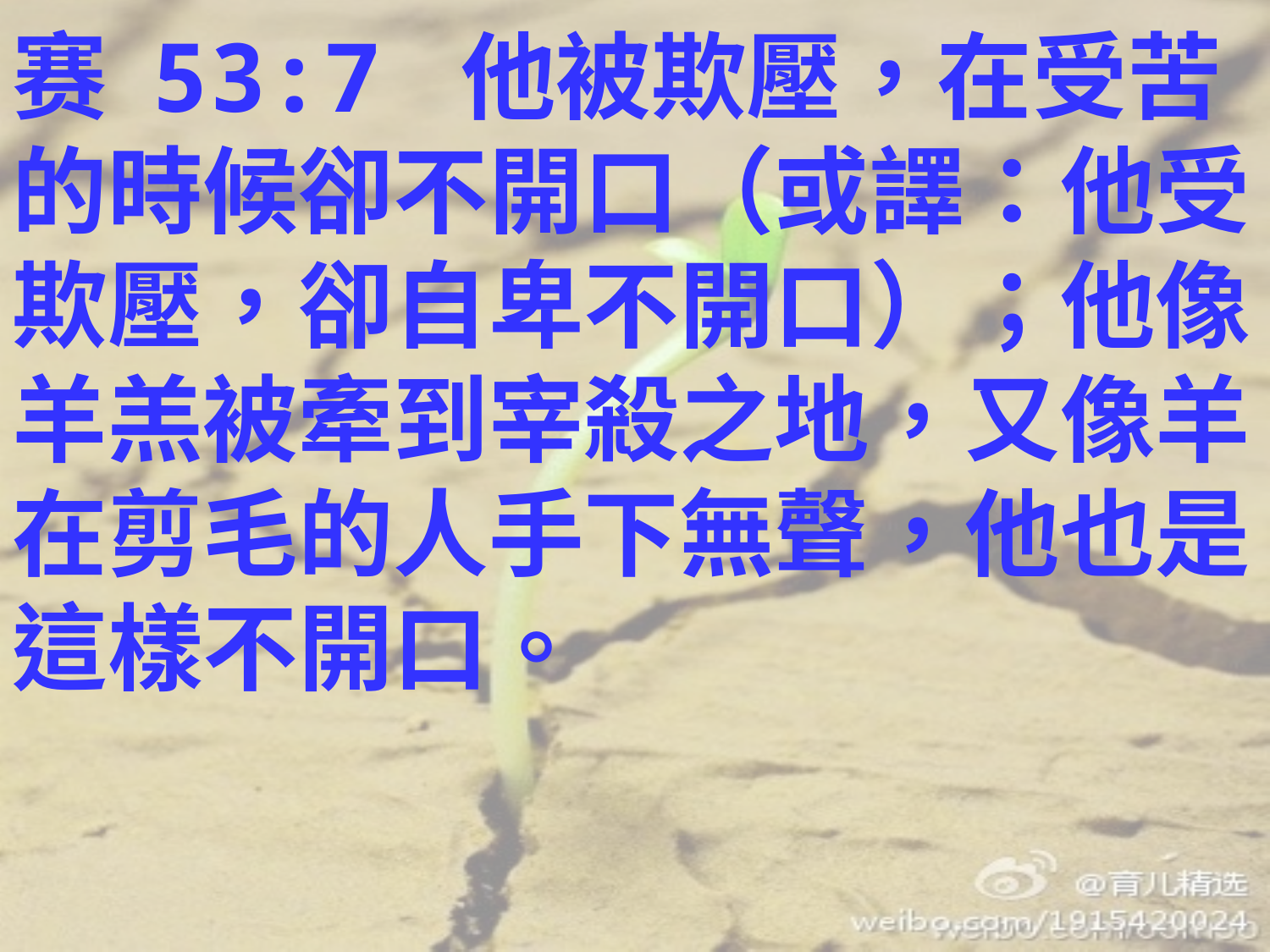

赛 53:7 他被欺壓，在受苦的時候卻不開口（或譯：他受欺壓，卻自卑不開口）；他像羊羔被牽到宰殺之地，又像羊在剪毛的人手下無聲，他也是這樣不開口。